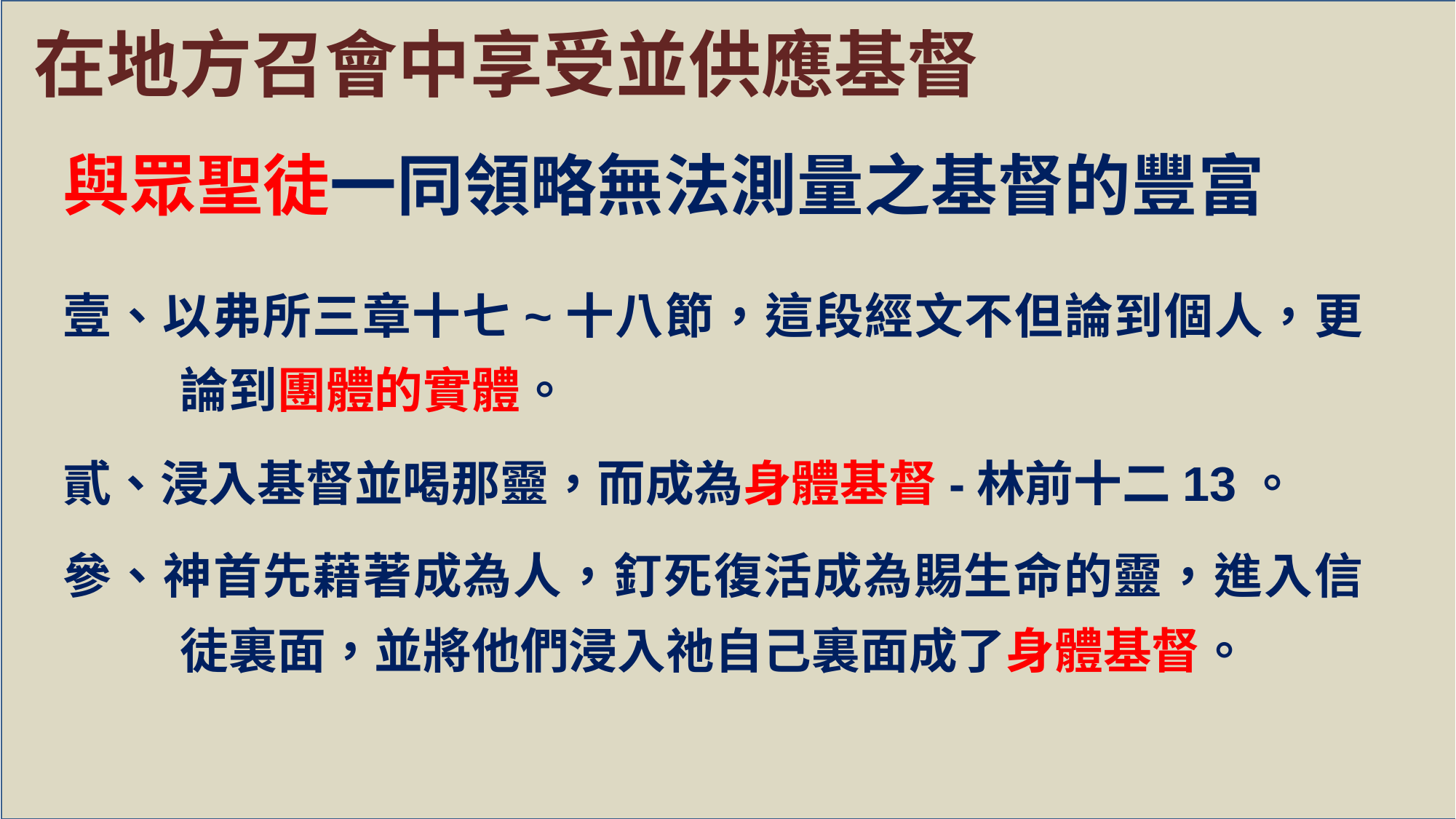

在地方召會中享受並供應基督
與眾聖徒一同領略無法測量之基督的豐富
壹、以弗所三章十七~十八節，這段經文不但論到個人，更論到團體的實體。
貳、浸入基督並喝那靈，而成為身體基督-林前十二13。
參、神首先藉著成為人，釘死復活成為賜生命的靈，進入信徒裏面，並將他們浸入祂自己裏面成了身體基督。